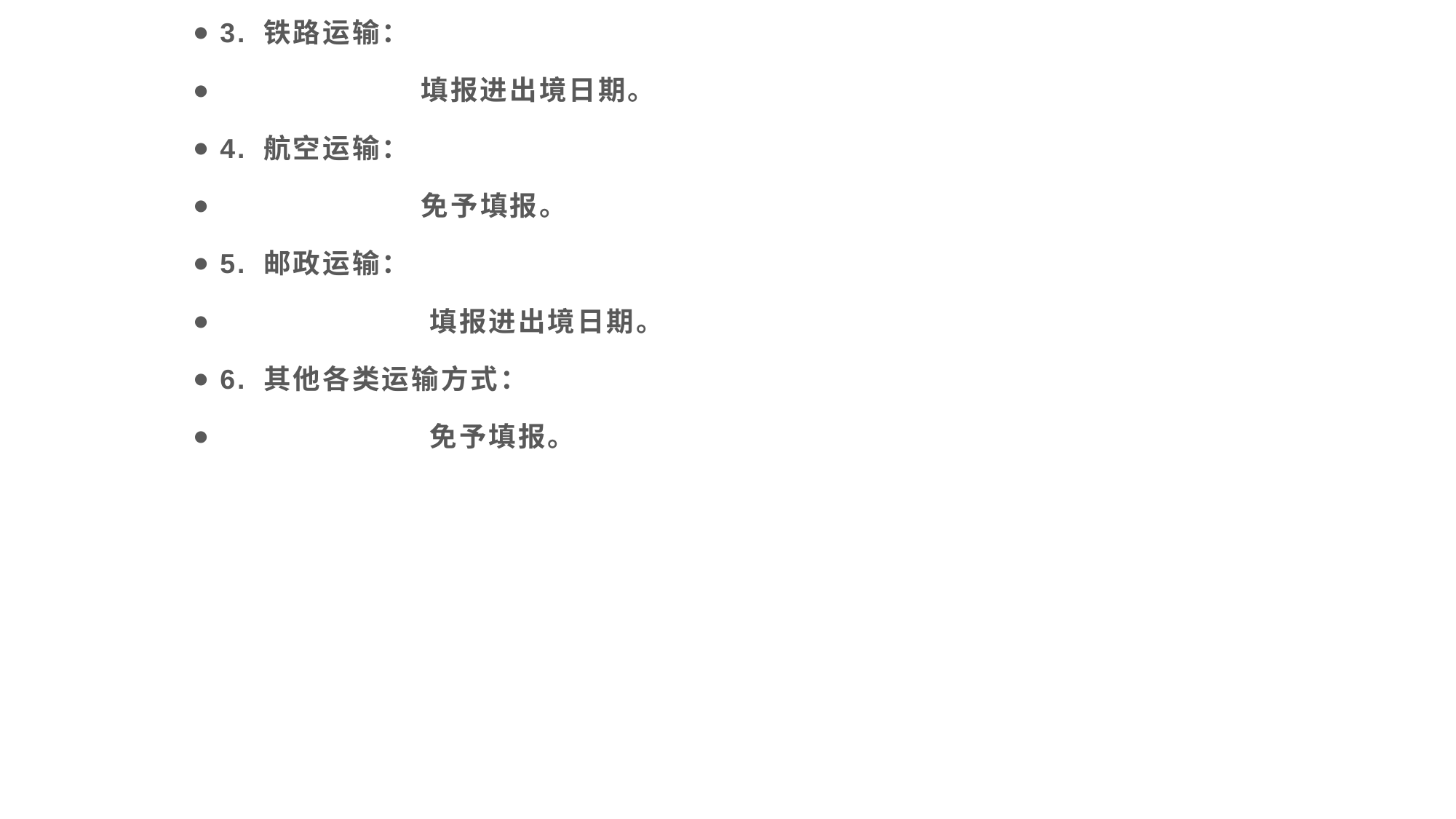

3. 铁路运输：
                       填报进出境日期。
4. 航空运输：
                       免予填报。
5. 邮政运输：
                        填报进出境日期。
6. 其他各类运输方式：
                        免予填报。